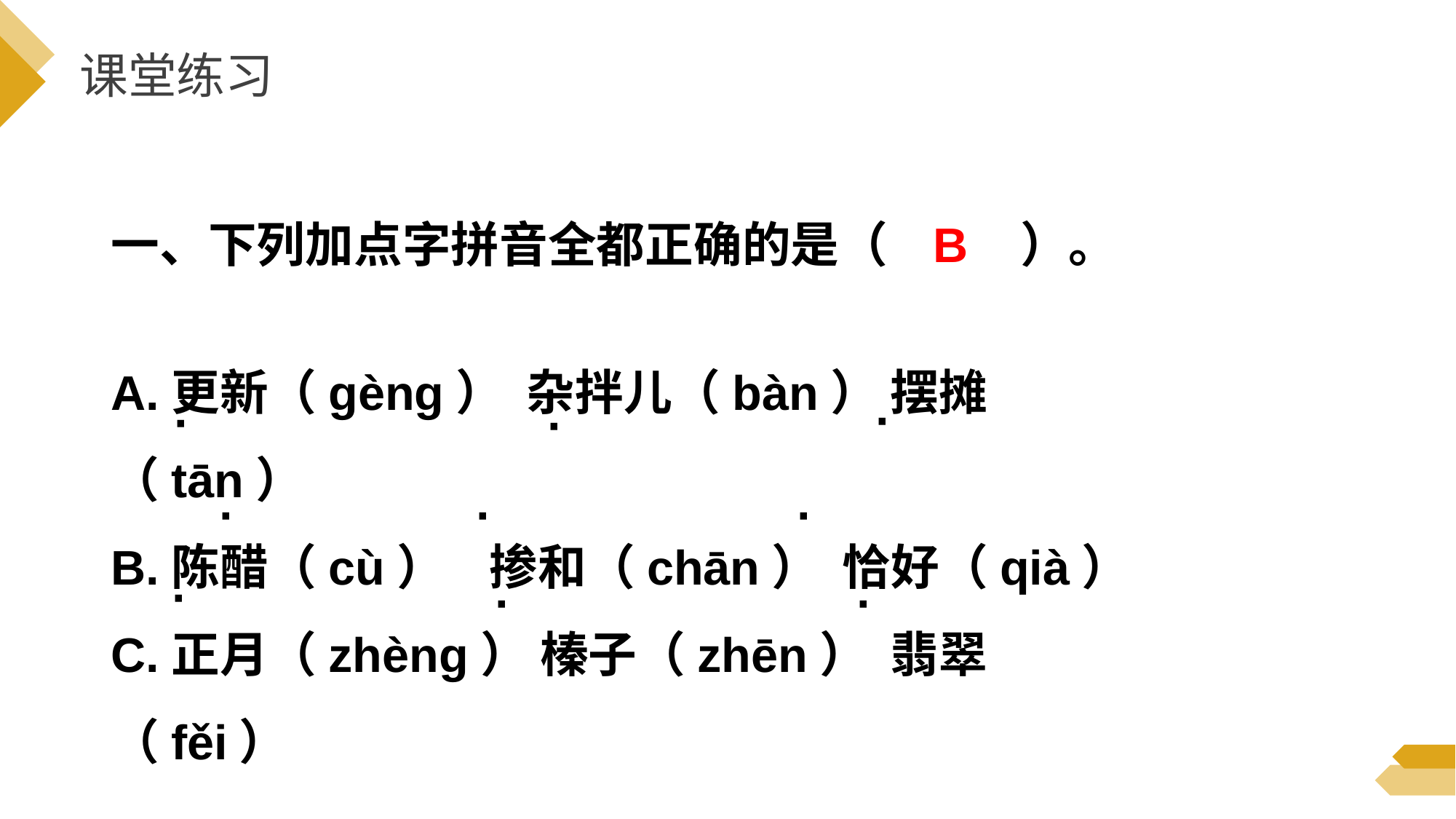

课堂练习
一、下列加点字拼音全都正确的是（   B   ）。
A.更新（ɡènɡ）  杂拌儿（bàn） 摆摊（tān）
B.陈醋（cù）    掺和（chān）  恰好（qià）
C.正月（zhènɡ） 榛子（zhēn）  翡翠（fěi）
·
·
·
·
·
·
·
·
·